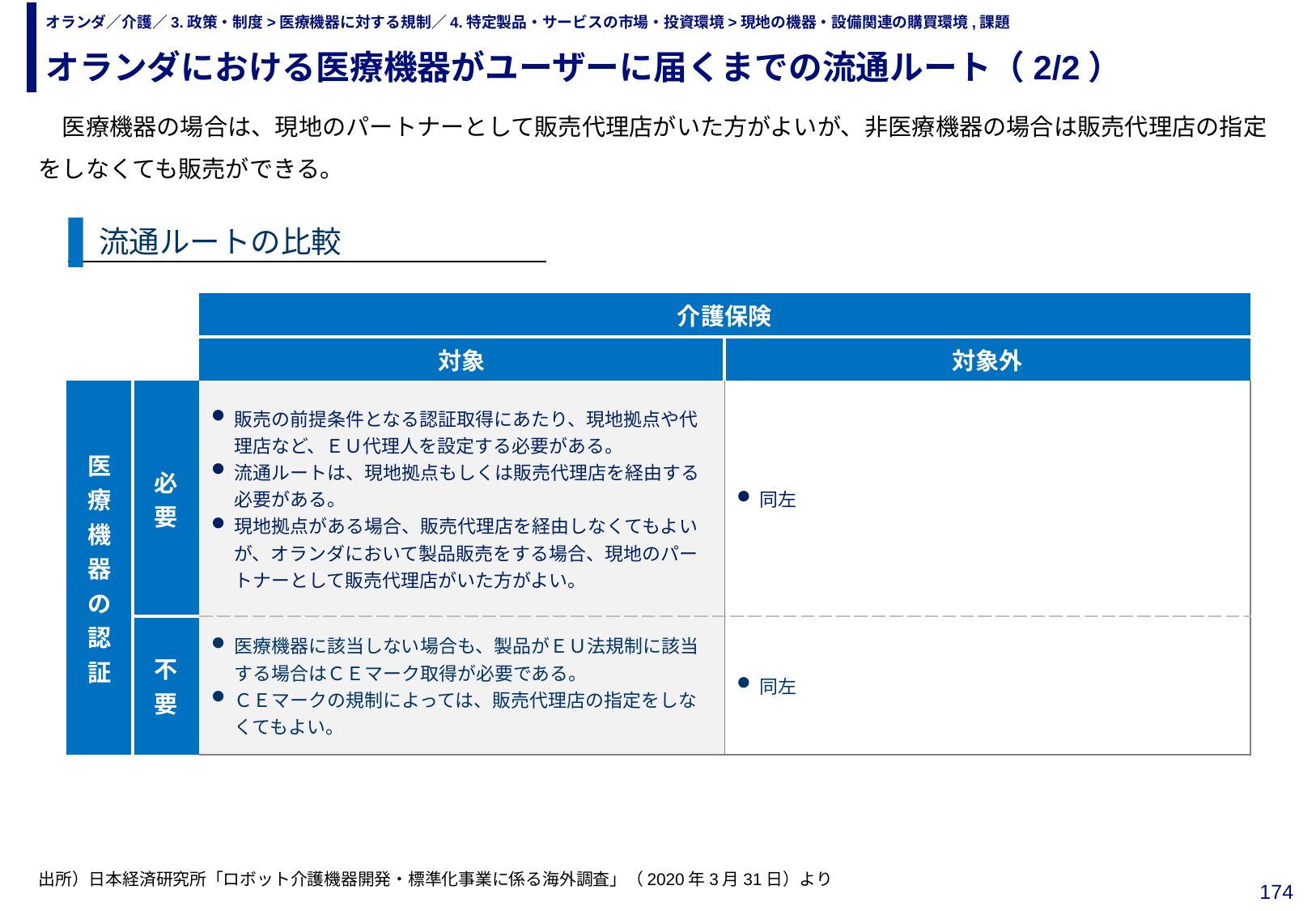

オランダにおける医療機器がユーザーに届くまでの流通ルート（2/2）
# オランダ／介護／3.政策・制度>医療機器に対する規制／4.特定製品・サービスの市場・投資環境>現地の機器・設備関連の購買環境,課題
　医療機器の場合は、現地のパートナーとして販売代理店がいた方がよいが、非医療機器の場合は販売代理店の指定をしなくても販売ができる。
流通ルートの比較

| 国名 |  | 介護保険 |  |
| --- | --- | --- | --- |
|  |  | 対象 | 対象外 |
| 医療機器の認証 | 必要 | 販売の前提条件となる認証取得にあたり、現地拠点や代理店など、ＥＵ代理人を設定する必要がある。 流通ルートは、現地拠点もしくは販売代理店を経由する必要がある。 現地拠点がある場合、販売代理店を経由しなくてもよいが、オランダにおいて製品販売をする場合、現地のパートナーとして販売代理店がいた方がよい。 | 同左 |
|  | 不要 | 医療機器に該当しない場合も、製品がＥＵ法規制に該当する場合はＣＥマーク取得が必要である。 ＣＥマークの規制によっては、販売代理店の指定をしなくてもよい。 | 同左 |
出所）日本経済研究所「ロボット介護機器開発・標準化事業に係る海外調査」（2020年3月31日）より